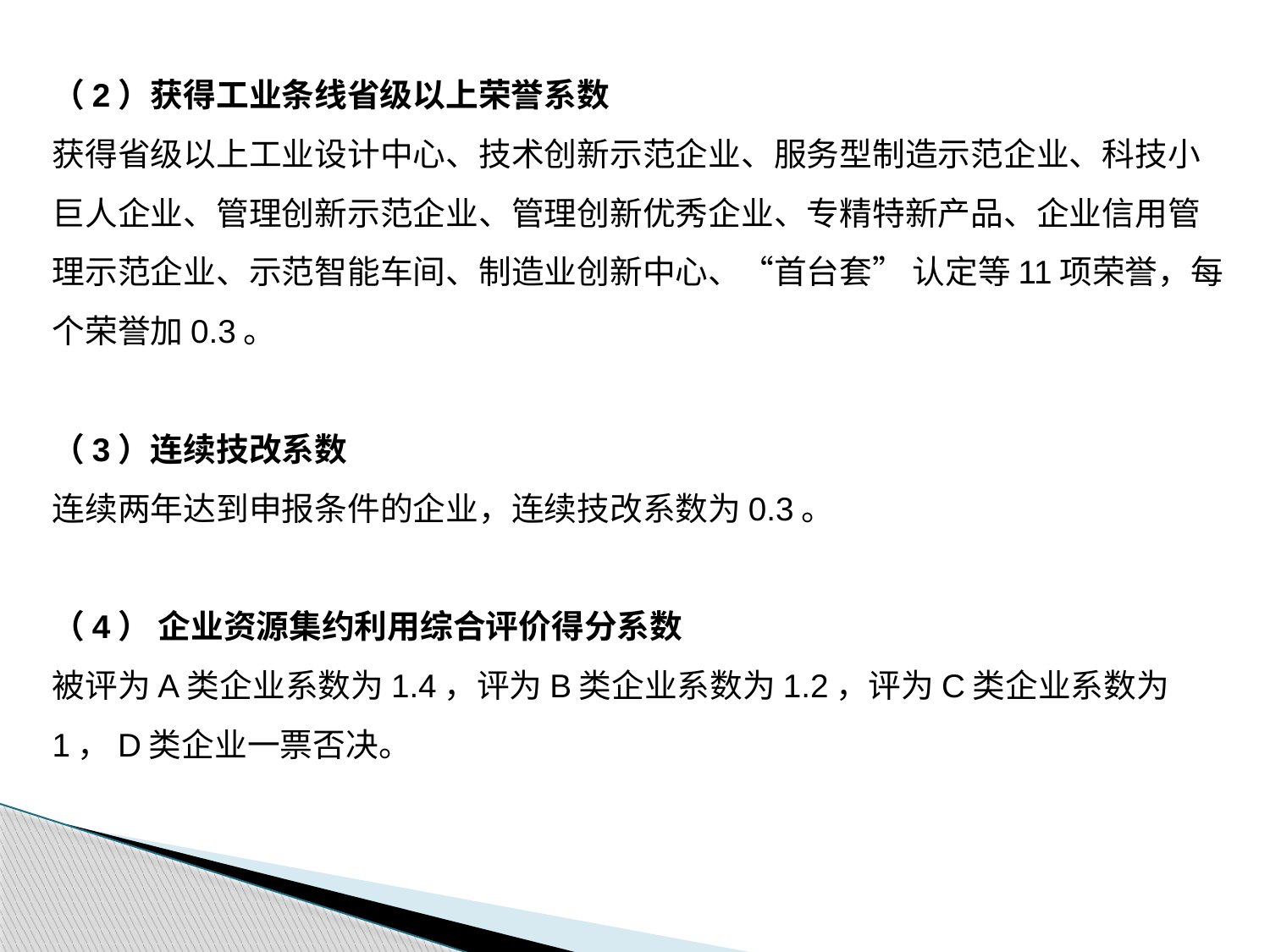

（2）获得工业条线省级以上荣誉系数
获得省级以上工业设计中心、技术创新示范企业、服务型制造示范企业、科技小巨人企业、管理创新示范企业、管理创新优秀企业、专精特新产品、企业信用管理示范企业、示范智能车间、制造业创新中心、“首台套” 认定等11项荣誉，每个荣誉加0.3。

（3）连续技改系数
连续两年达到申报条件的企业，连续技改系数为0.3。

（4） 企业资源集约利用综合评价得分系数
被评为A类企业系数为1.4，评为B类企业系数为1.2，评为C类企业系数为1，D类企业一票否决。